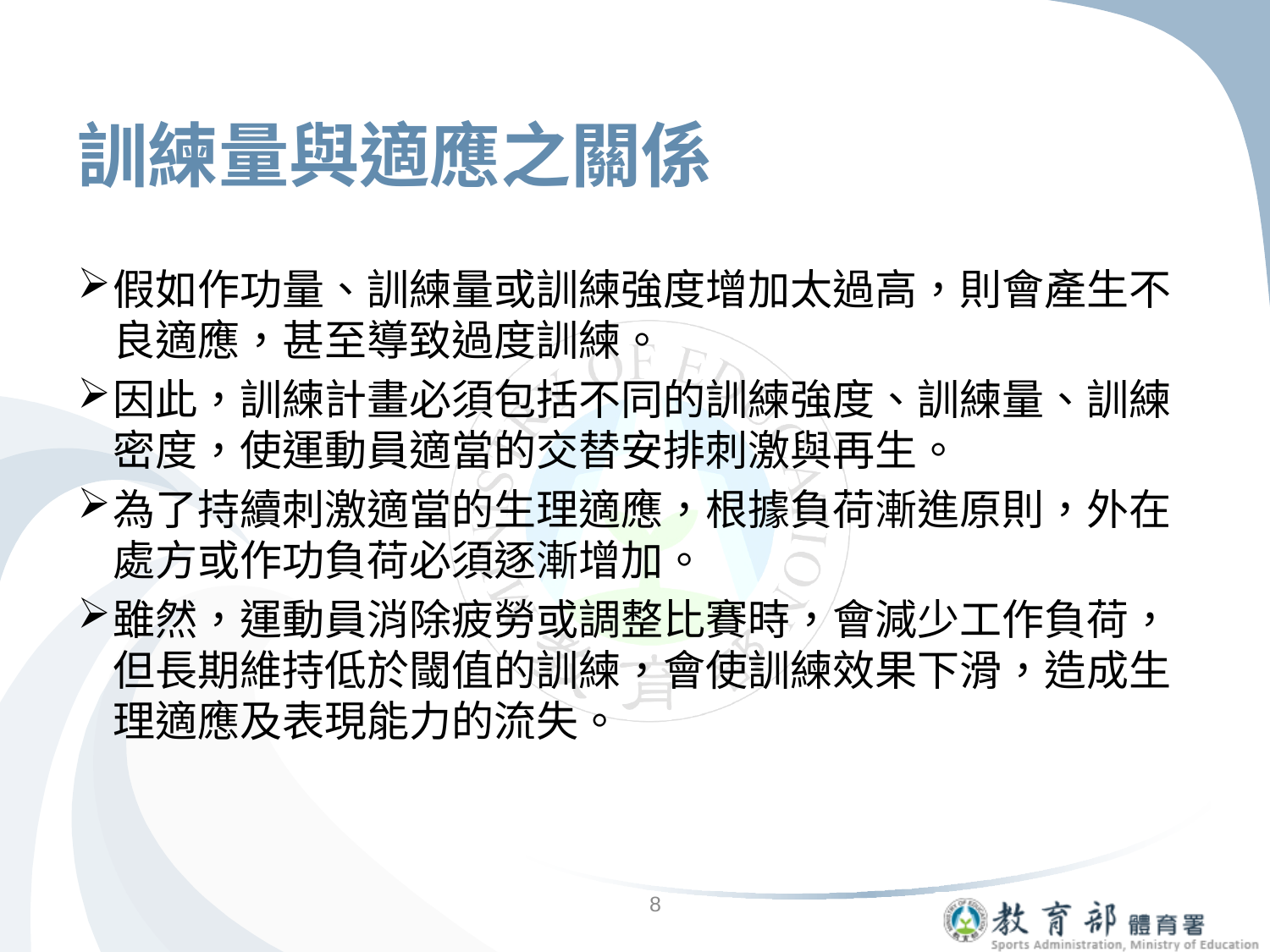

# 訓練量與適應之關係
假如作功量、訓練量或訓練強度增加太過高，則會產生不良適應，甚至導致過度訓練。
因此，訓練計畫必須包括不同的訓練強度、訓練量、訓練密度，使運動員適當的交替安排刺激與再生。
為了持續刺激適當的生理適應，根據負荷漸進原則，外在處方或作功負荷必須逐漸增加。
雖然，運動員消除疲勞或調整比賽時，會減少工作負荷，但長期維持低於閾值的訓練，會使訓練效果下滑，造成生理適應及表現能力的流失。
8